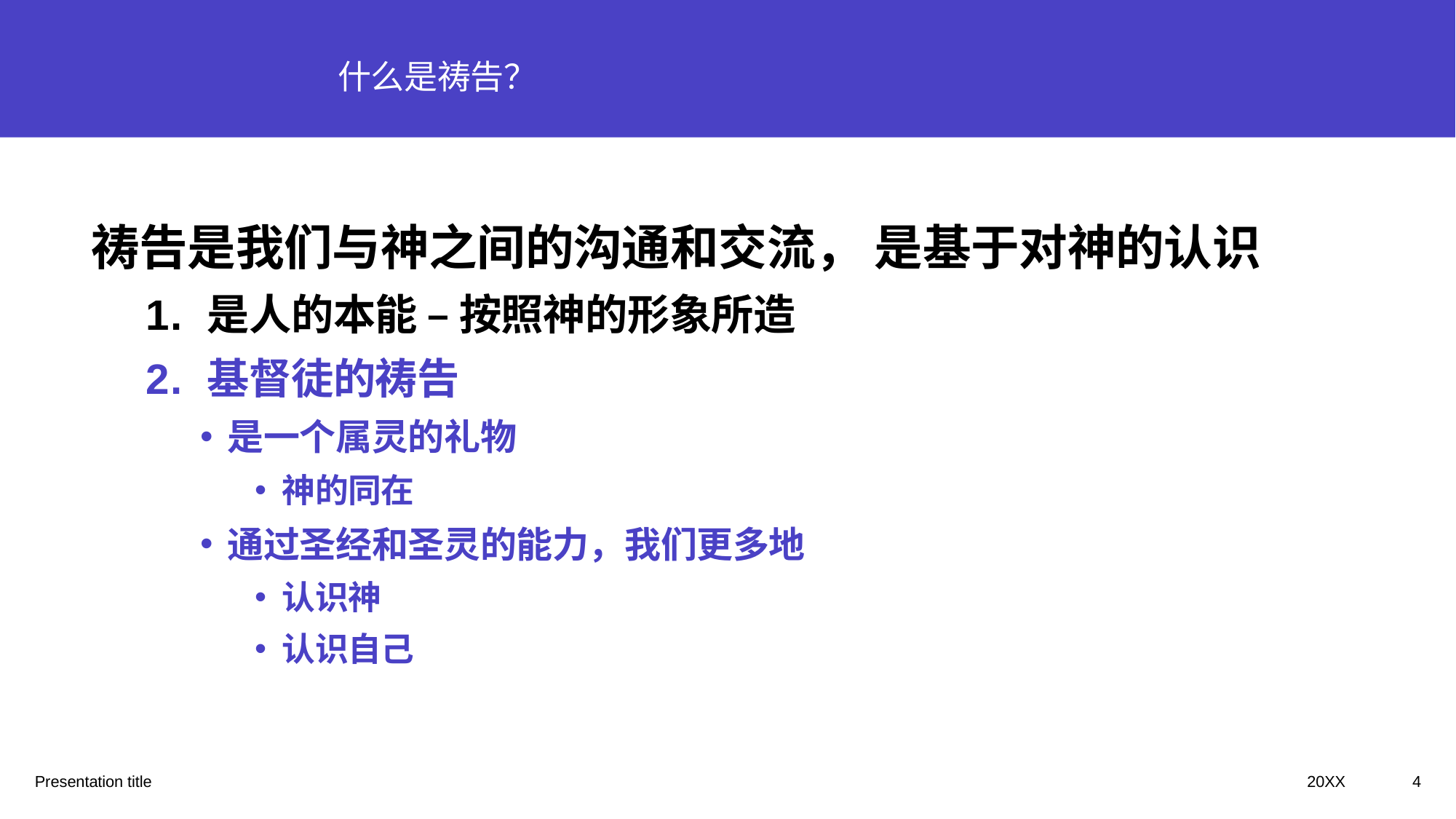

# 什么是祷告？
祷告是我们与神之间的沟通和交流， 是基于对神的认识
是人的本能 – 按照神的形象所造
基督徒的祷告
是一个属灵的礼物
神的同在
通过圣经和圣灵的能力，我们更多地
认识神
认识自己
20XX
Presentation title
4